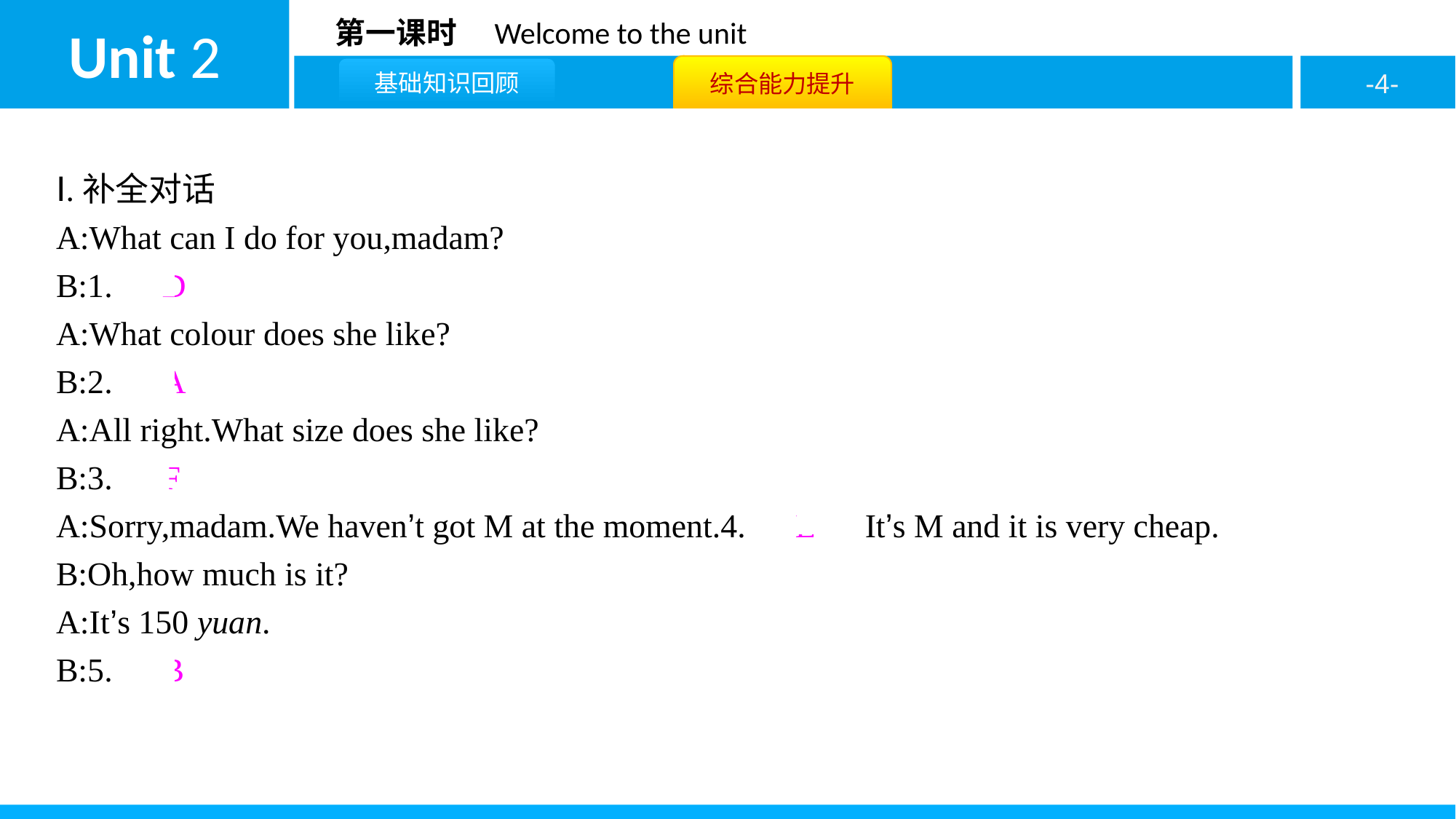

Ⅰ.补全对话
A:What can I do for you,madam?
B:1.　D
A:What colour does she like?
B:2.　A
A:All right.What size does she like?
B:3.　F
A:Sorry,madam.We haven’t got M at the moment.4.　E　It’s M and it is very cheap.
B:Oh,how much is it?
A:It’s 150 yuan.
B:5.　B